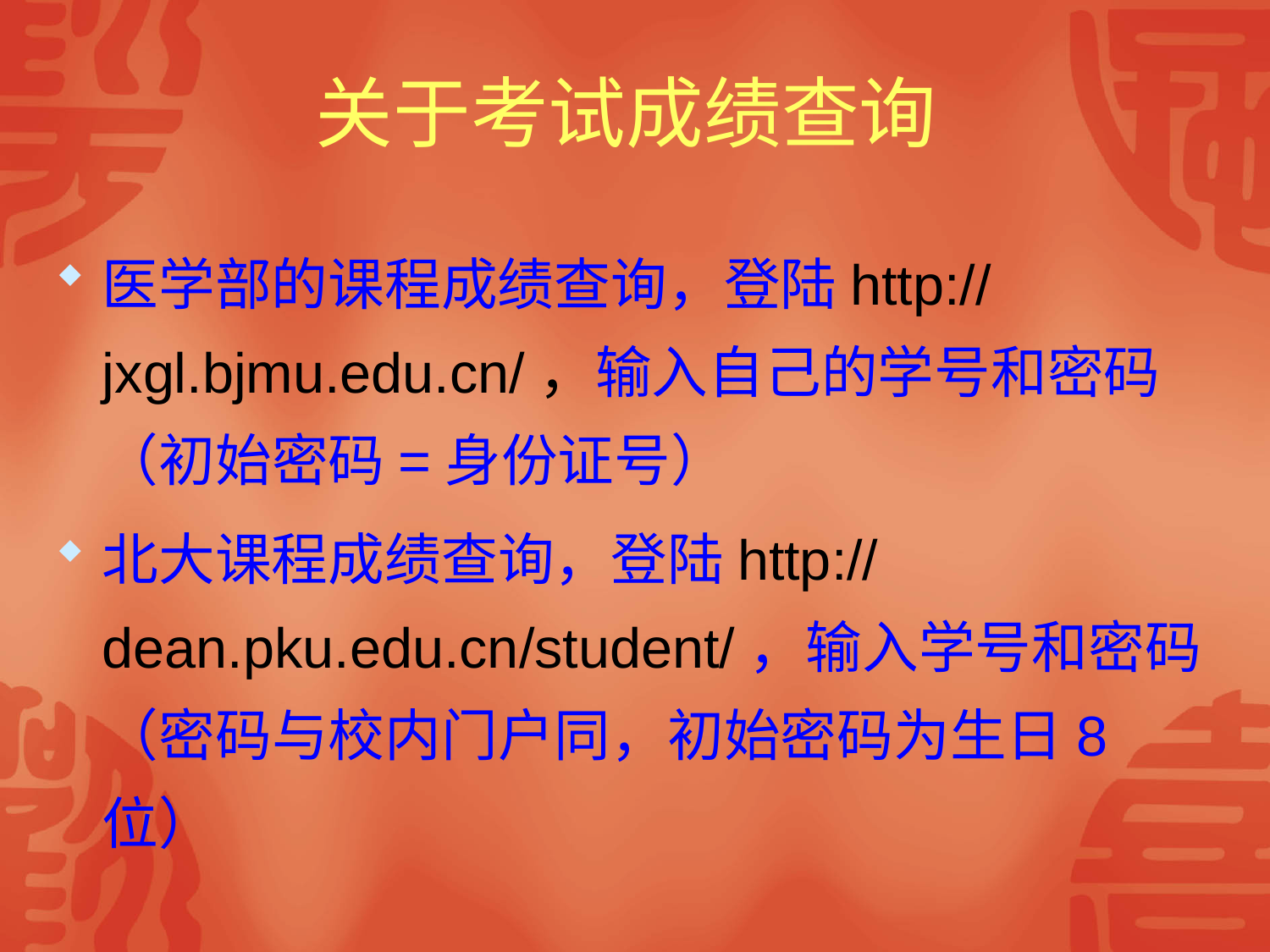

# 关于考试成绩查询
医学部的课程成绩查询，登陆http://jxgl.bjmu.edu.cn/，输入自己的学号和密码（初始密码=身份证号）
北大课程成绩查询，登陆http://dean.pku.edu.cn/student/，输入学号和密码（密码与校内门户同，初始密码为生日8位）